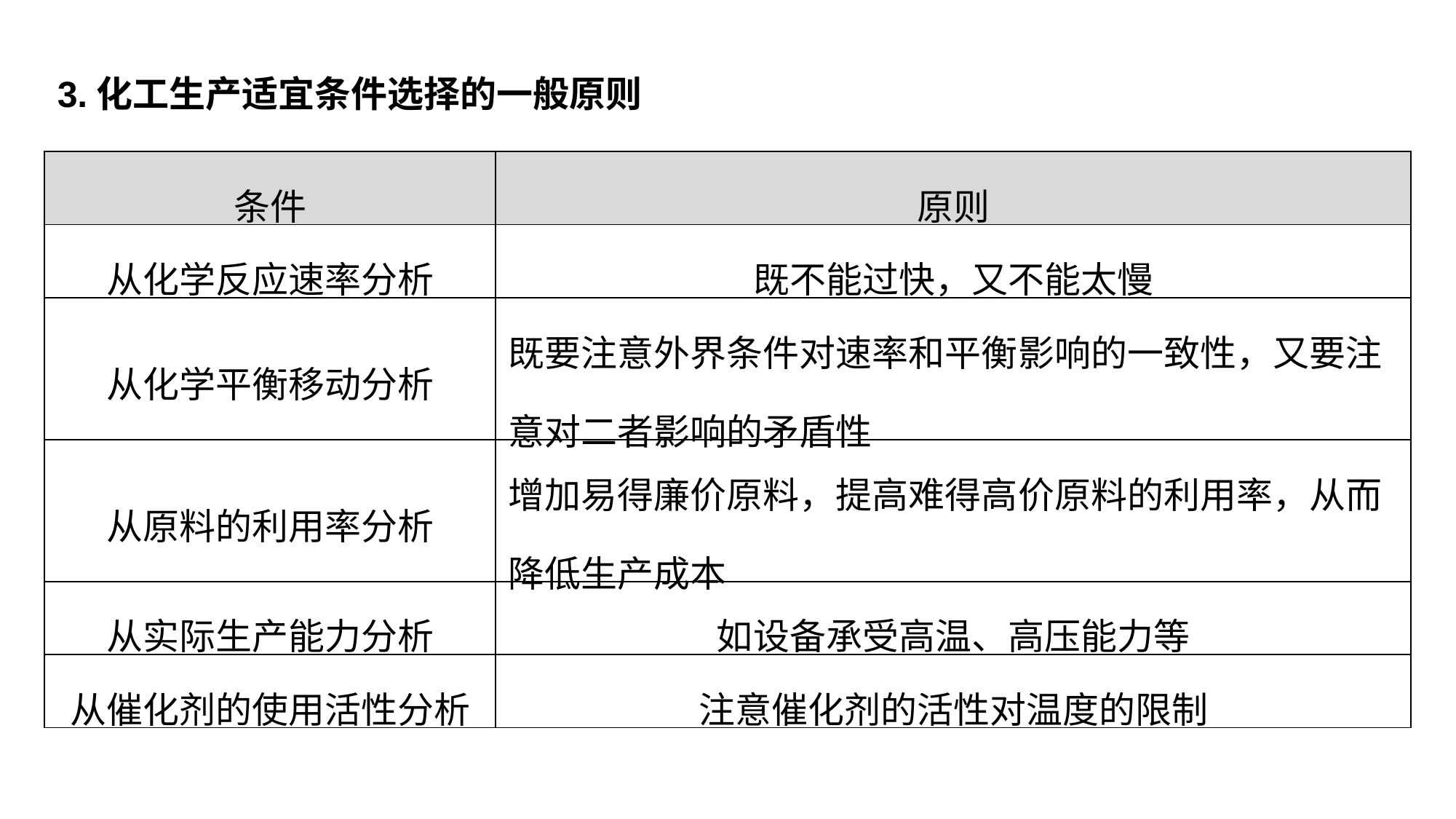

3.化工生产适宜条件选择的一般原则
| 条件 | 原则 |
| --- | --- |
| 从化学反应速率分析 | 既不能过快，又不能太慢 |
| 从化学平衡移动分析 | 既要注意外界条件对速率和平衡影响的一致性，又要注意对二者影响的矛盾性 |
| 从原料的利用率分析 | 增加易得廉价原料，提高难得高价原料的利用率，从而降低生产成本 |
| 从实际生产能力分析 | 如设备承受高温、高压能力等 |
| 从催化剂的使用活性分析 | 注意催化剂的活性对温度的限制 |